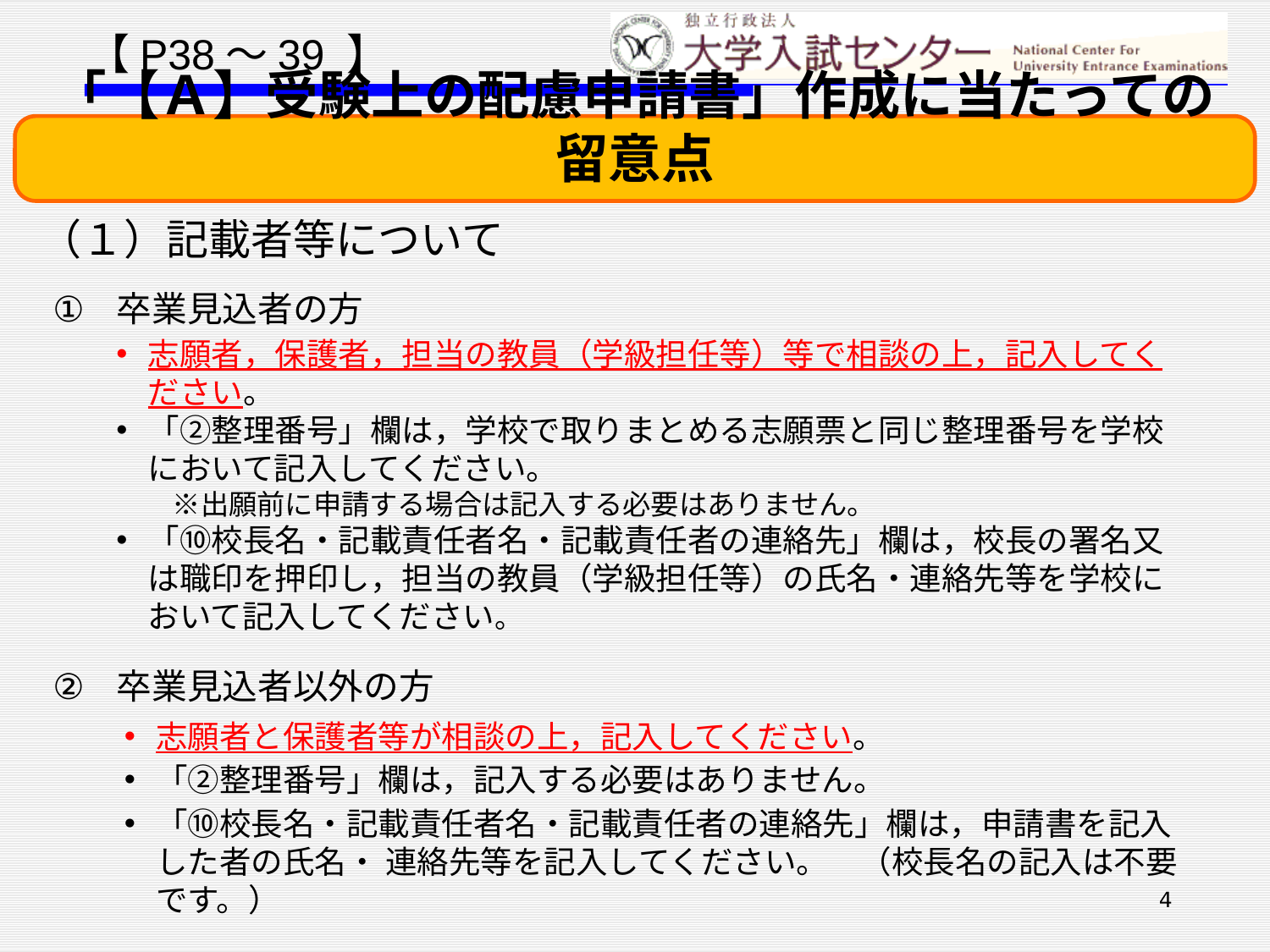

【P38～39 】
「【Ａ】受験上の配慮申請書」作成に当たっての留意点
　（１）記載者等について

卒業見込者の方
志願者，保護者，担当の教員（学級担任等）等で相談の上，記入してください。
「②整理番号」欄は，学校で取りまとめる志願票と同じ整理番号を学校において記入してください。
　　※出願前に申請する場合は記入する必要はありません。
「⑩校長名・記載責任者名・記載責任者の連絡先」欄は，校長の署名又は職印を押印し，担当の教員（学級担任等）の氏名・連絡先等を学校において記入してください。

卒業見込者以外の方
志願者と保護者等が相談の上，記入してください。
「②整理番号」欄は，記入する必要はありません。
「⑩校長名・記載責任者名・記載責任者の連絡先」欄は，申請書を記入した者の氏名・ 連絡先等を記入してください。　（校長名の記入は不要です。）

4